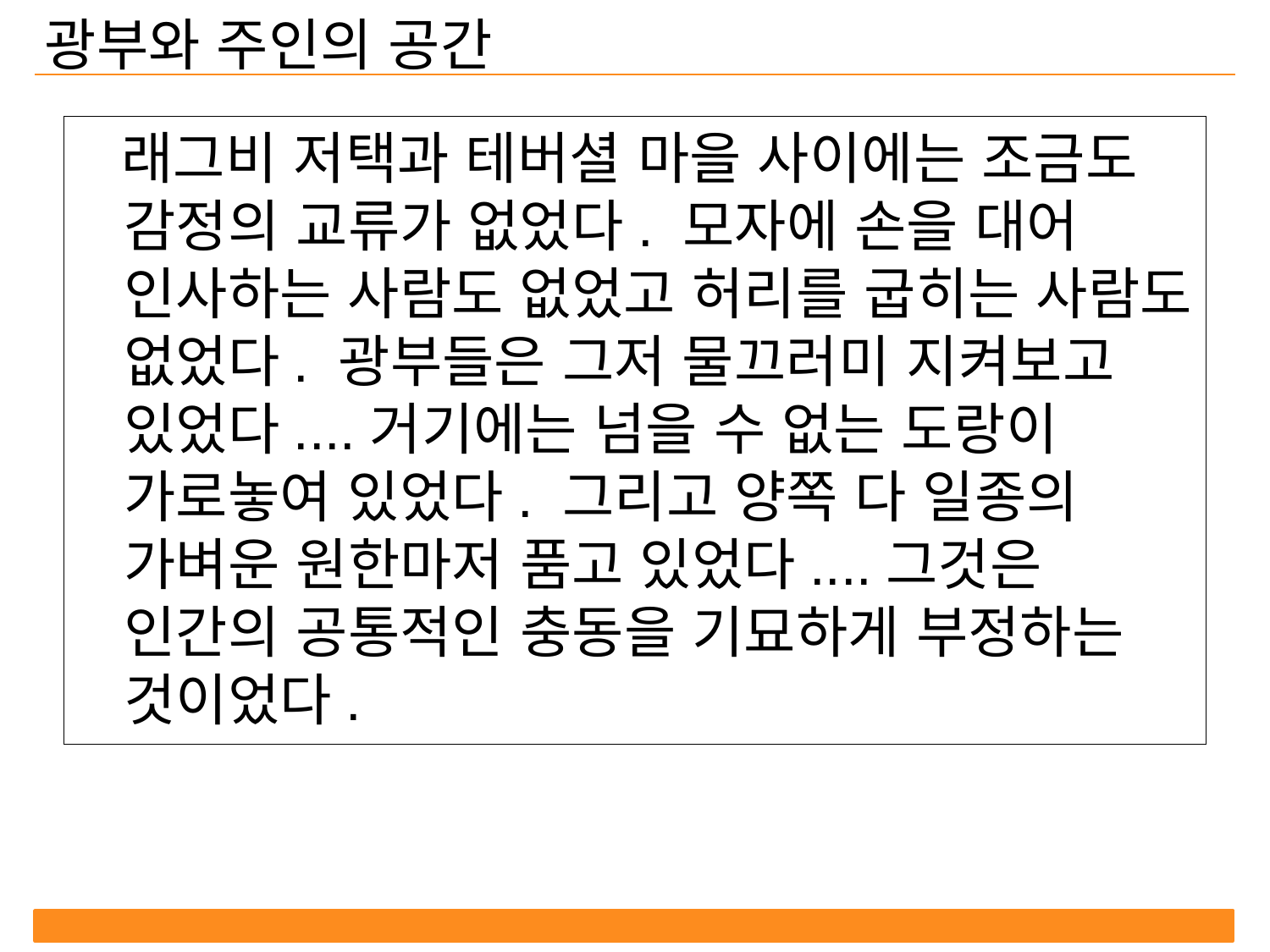

광부와 주인의 공간
  래그비 저택과 테버셜 마을 사이에는 조금도 감정의 교류가 없었다. 모자에 손을 대어 인사하는 사람도 없었고 허리를 굽히는 사람도 없었다. 광부들은 그저 물끄러미 지켜보고 있었다....거기에는 넘을 수 없는 도랑이 가로놓여 있었다. 그리고 양쪽 다 일종의 가벼운 원한마저 품고 있었다....그것은 인간의 공통적인 충동을 기묘하게 부정하는 것이었다.